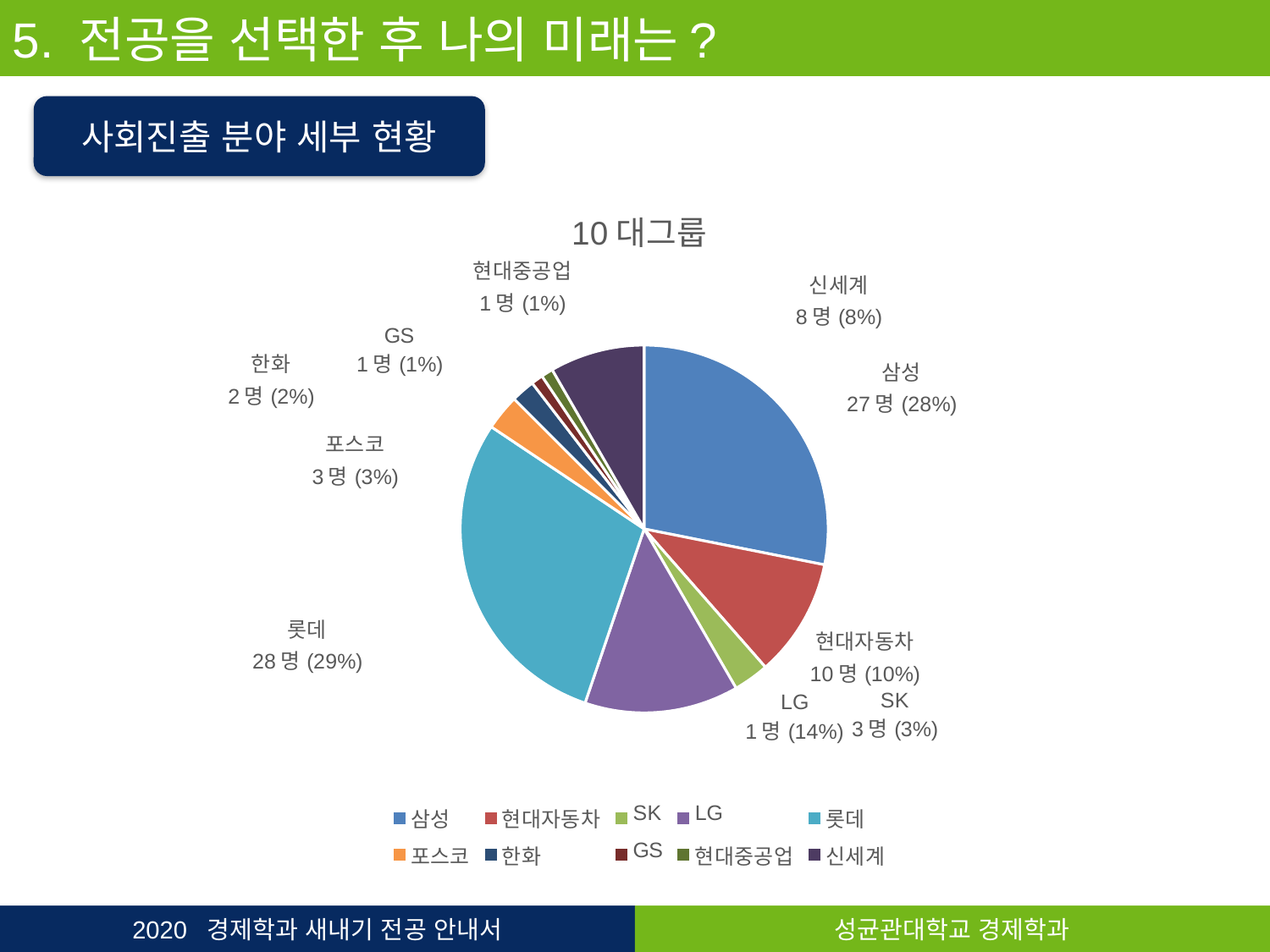

5. 전공을 선택한 후 나의 미래는?
사회진출 분야 세부 현황

### Chart:

| Category | 10대그룹 |
|---|---|
| 삼성 | 27.0 |
| 현대자동차 | 10.0 |
| SK | 3.0 |
| LG | 13.0 |
| 롯데 | 28.0 |
| 포스코 | 3.0 |
| 한화 | 2.0 |
| GS | 1.0 |
| 현대중공업 | 1.0 |
| 신세계 | 8.0 |